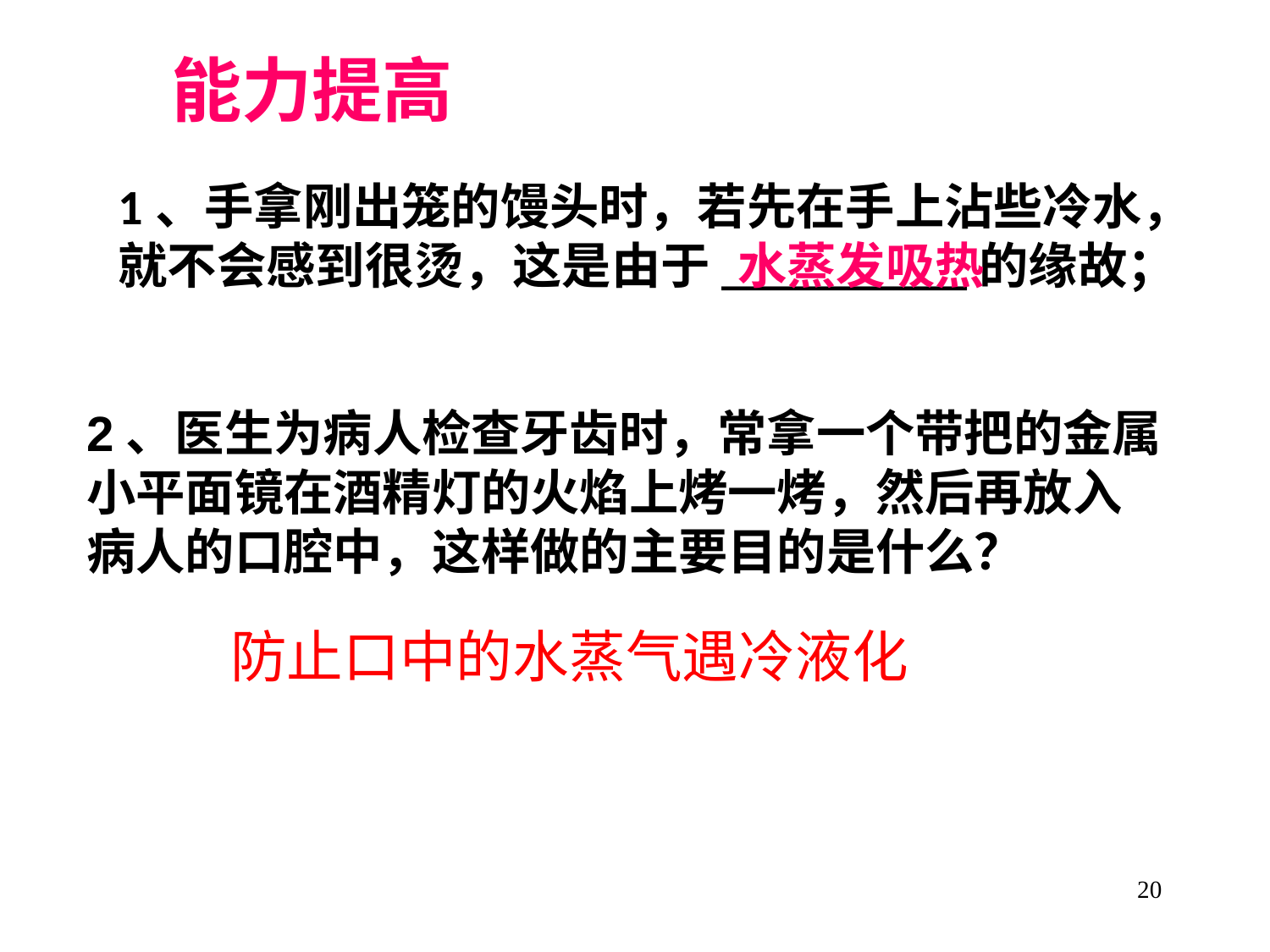

能力提高
1、手拿刚出笼的馒头时，若先在手上沾些冷水，就不会感到很烫，这是由于__________的缘故；
水蒸发吸热
2、医生为病人检查牙齿时，常拿一个带把的金属小平面镜在酒精灯的火焰上烤一烤，然后再放入病人的口腔中，这样做的主要目的是什么？
防止口中的水蒸气遇冷液化
20